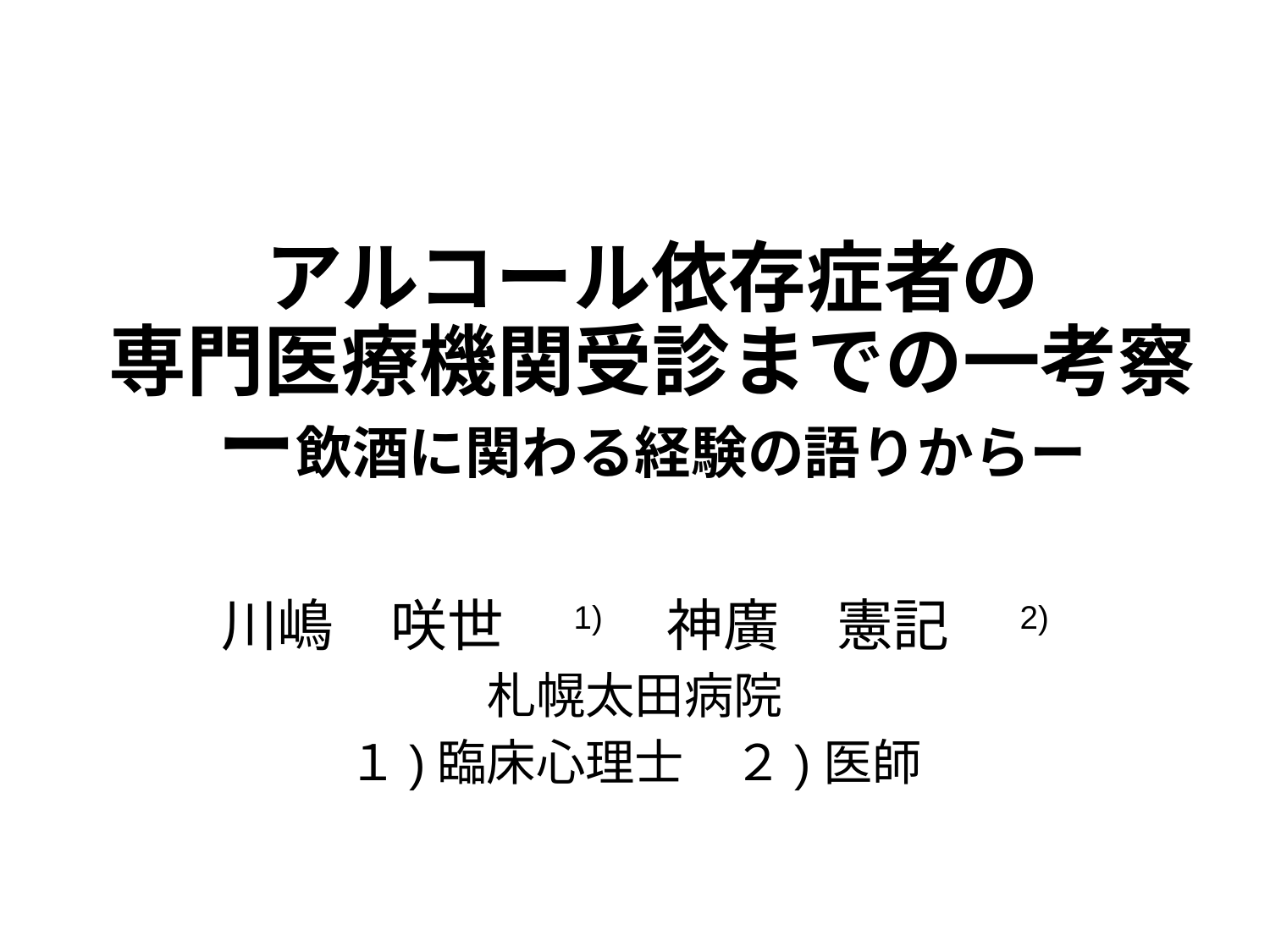

# アルコール依存症者の 専門医療機関受診までの一考察 ー飲酒に関わる経験の語りからー
川嶋　咲世　1)　神廣　憲記　2)
札幌太田病院
１)臨床心理士　２)医師